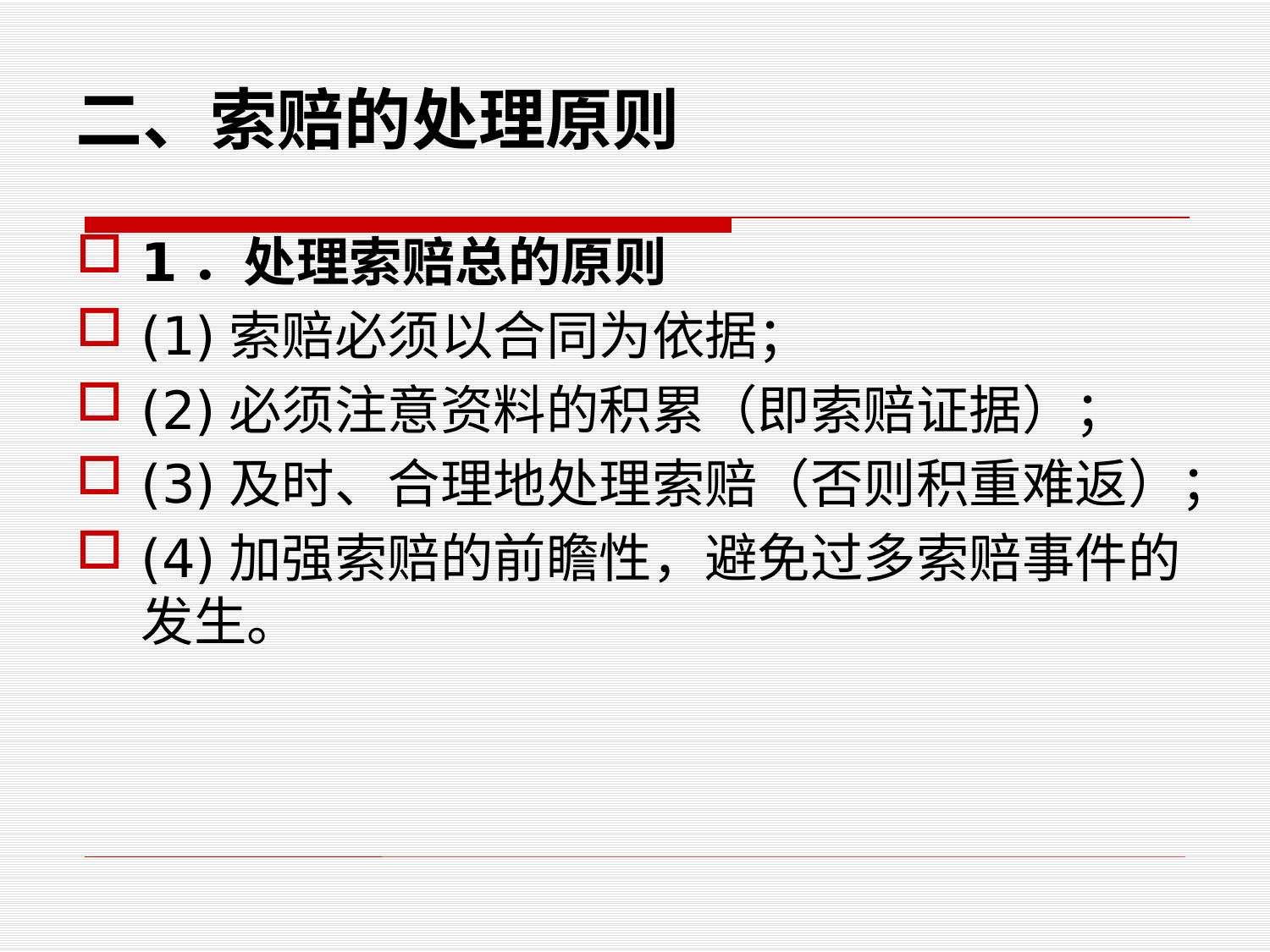

二、索赔的处理原则
1．处理索赔总的原则
(1)索赔必须以合同为依据；
(2)必须注意资料的积累（即索赔证据）；
(3)及时、合理地处理索赔（否则积重难返）；
(4)加强索赔的前瞻性，避免过多索赔事件的发生。